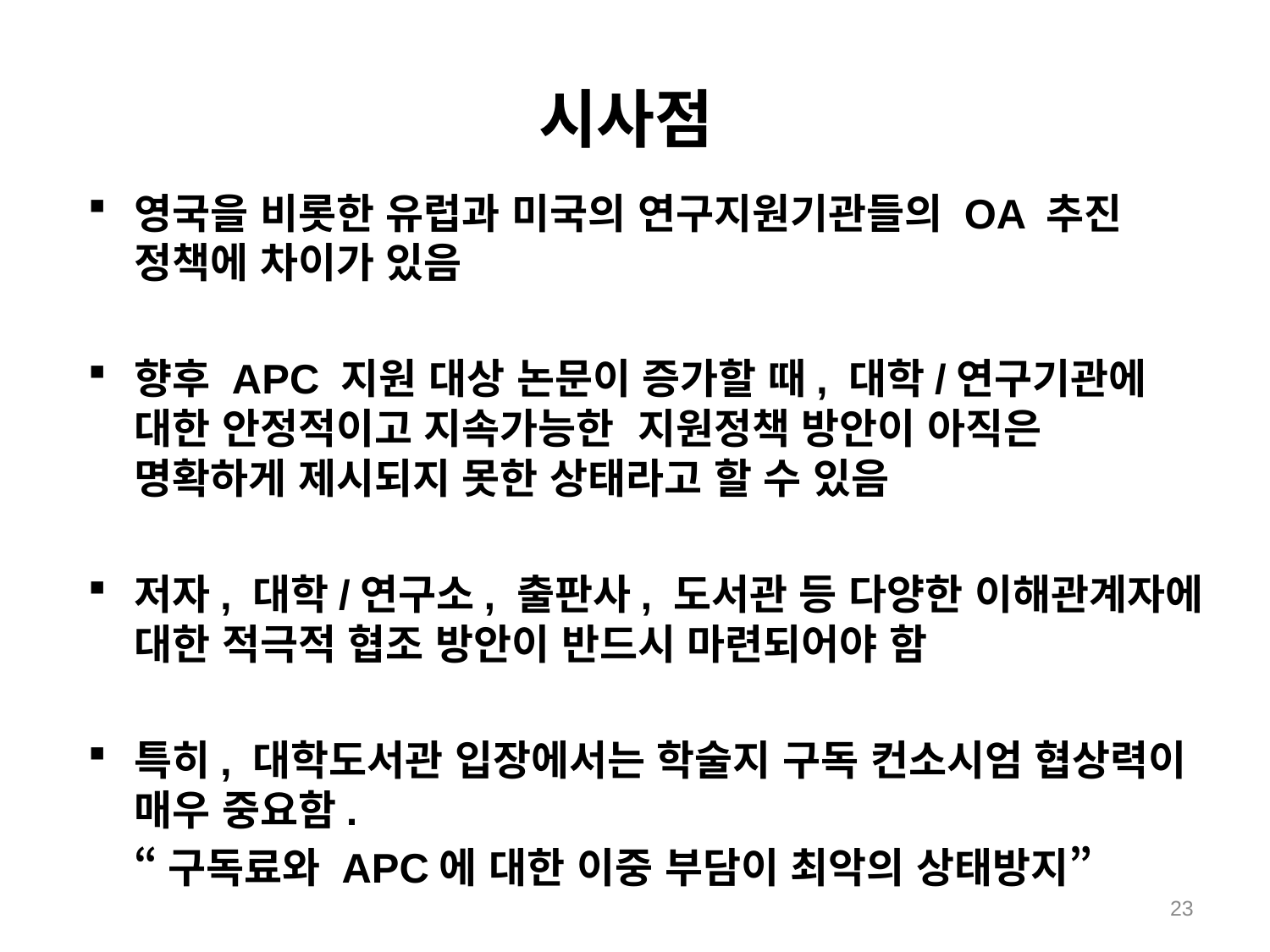

# 시사점
영국을 비롯한 유럽과 미국의 연구지원기관들의 OA 추진 정책에 차이가 있음

향후 APC 지원 대상 논문이 증가할 때, 대학/연구기관에 대한 안정적이고 지속가능한  지원정책 방안이 아직은 명확하게 제시되지 못한 상태라고 할 수 있음

저자, 대학/연구소, 출판사, 도서관 등 다양한 이해관계자에 대한 적극적 협조 방안이 반드시 마련되어야 함

특히, 대학도서관 입장에서는 학술지 구독 컨소시엄 협상력이 매우 중요함.
    “구독료와 APC에 대한 이중 부담이 최악의 상태방지”
23